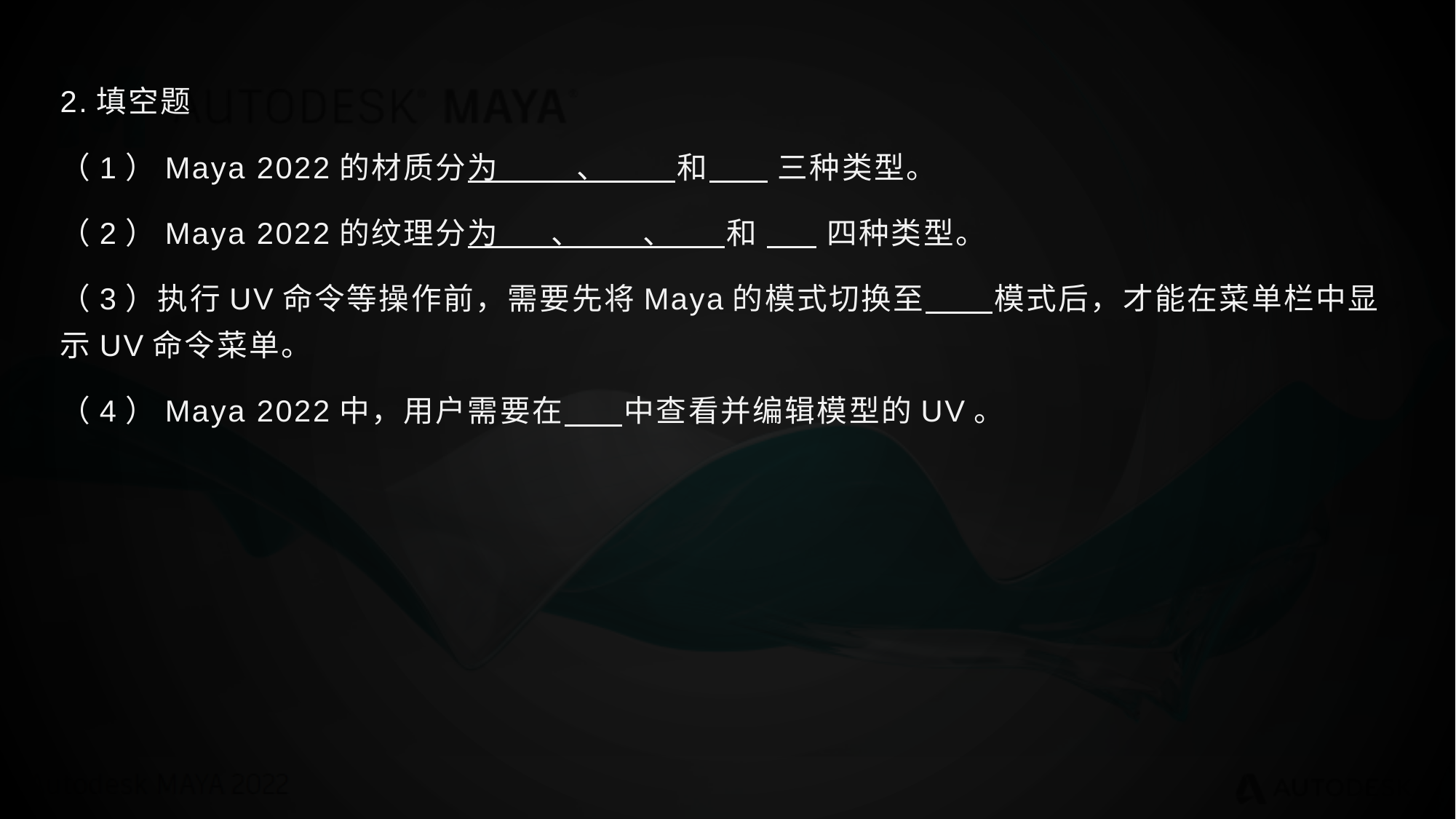

2.填空题
（1）Maya 2022的材质分为         、        和        三种类型。
（2）Maya 2022的纹理分为      、       、      和        四种类型。
（3）执行UV命令等操作前，需要先将Maya的模式切换至        模式后，才能在菜单栏中显示UV命令菜单。
（4）Maya 2022中，用户需要在       中查看并编辑模型的UV。